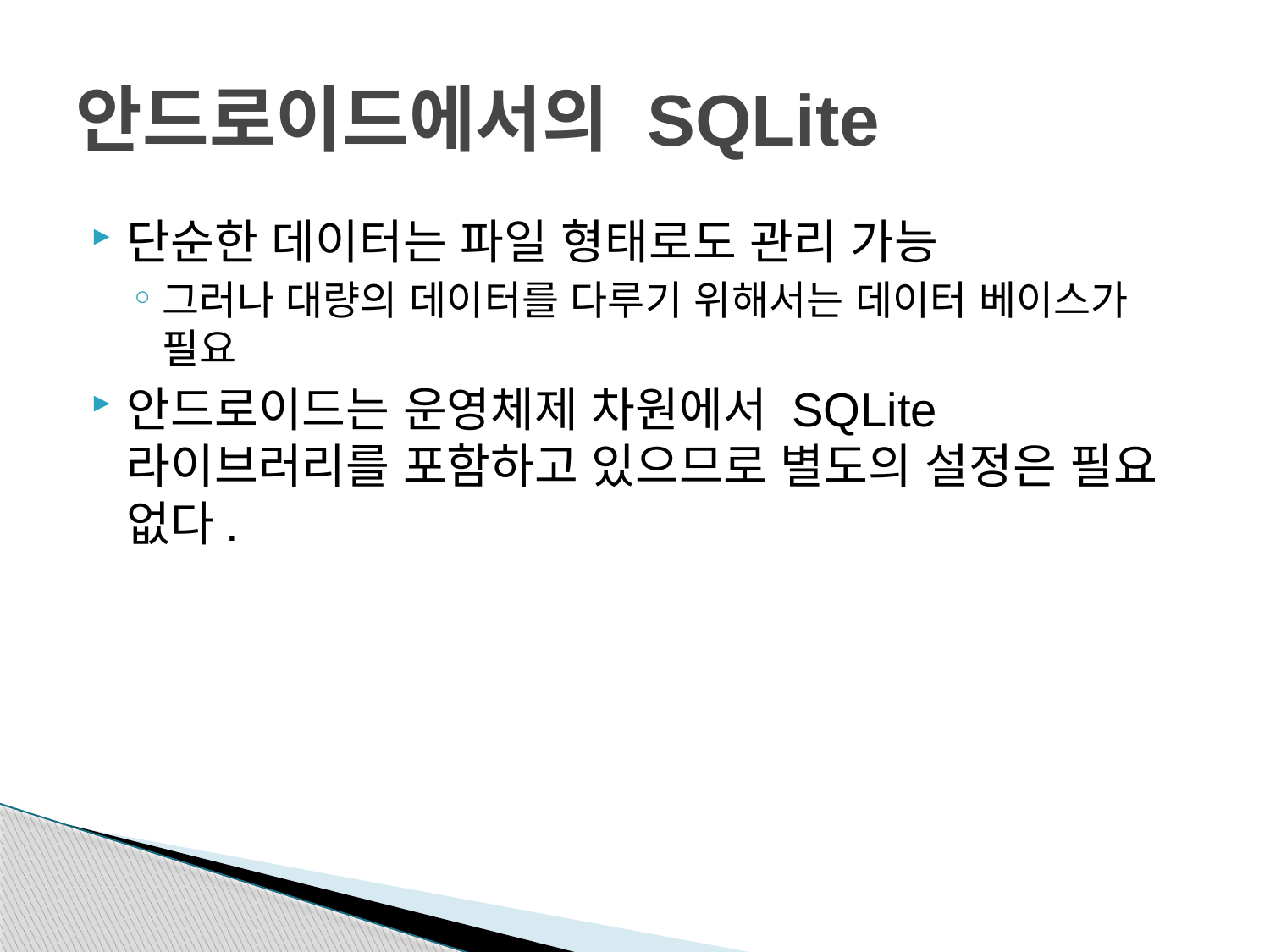

# 안드로이드에서의 SQLite
단순한 데이터는 파일 형태로도 관리 가능
그러나 대량의 데이터를 다루기 위해서는 데이터 베이스가 필요
안드로이드는 운영체제 차원에서 SQLite 라이브러리를 포함하고 있으므로 별도의 설정은 필요 없다.